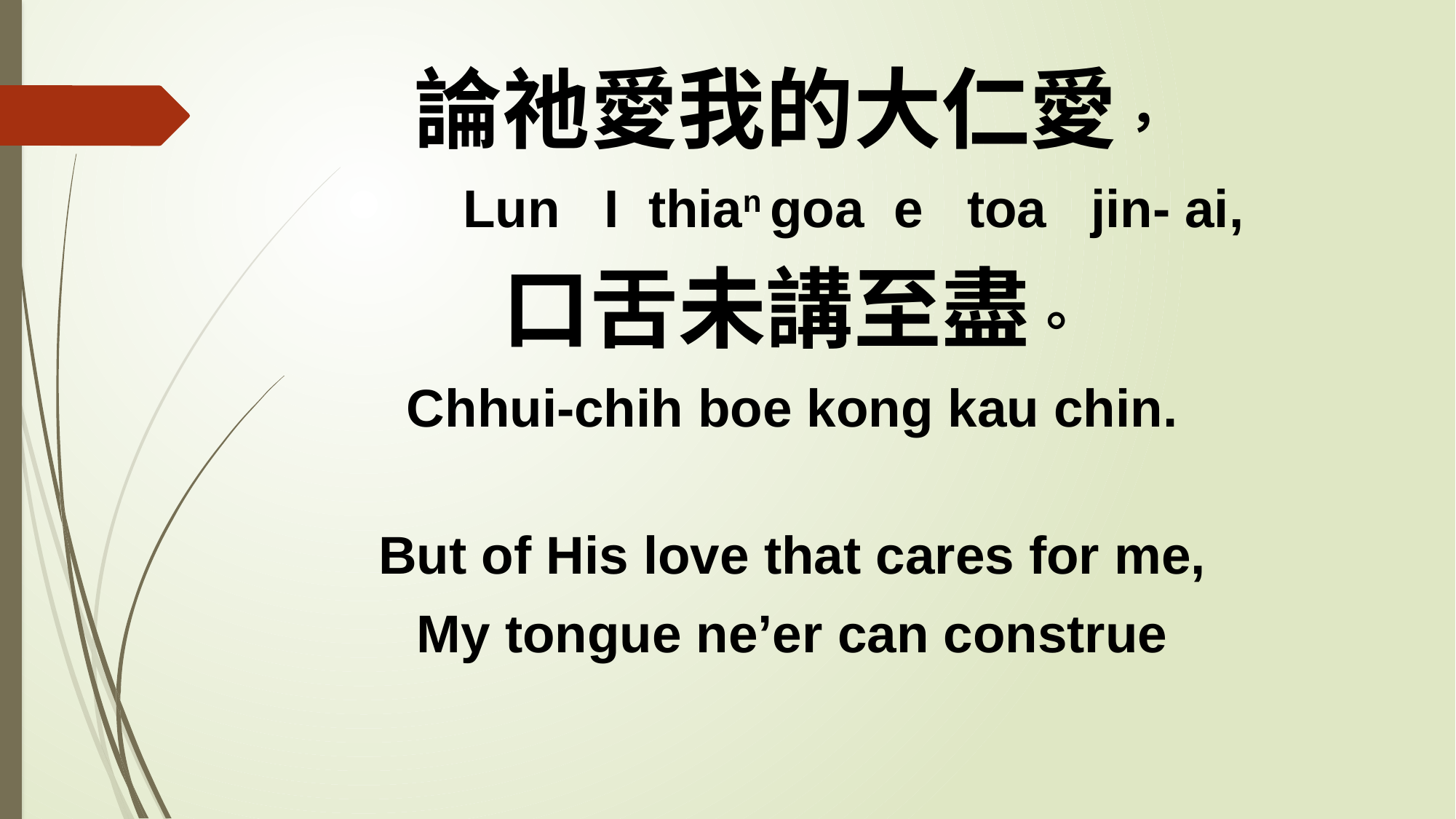

論祂愛我的大仁愛，
             Lun   I  thian goa  e   toa   jin- ai,
口舌未講至盡。
Chhui-chih boe kong kau chin.

But of His love that cares for me,
My tongue ne’er can construe